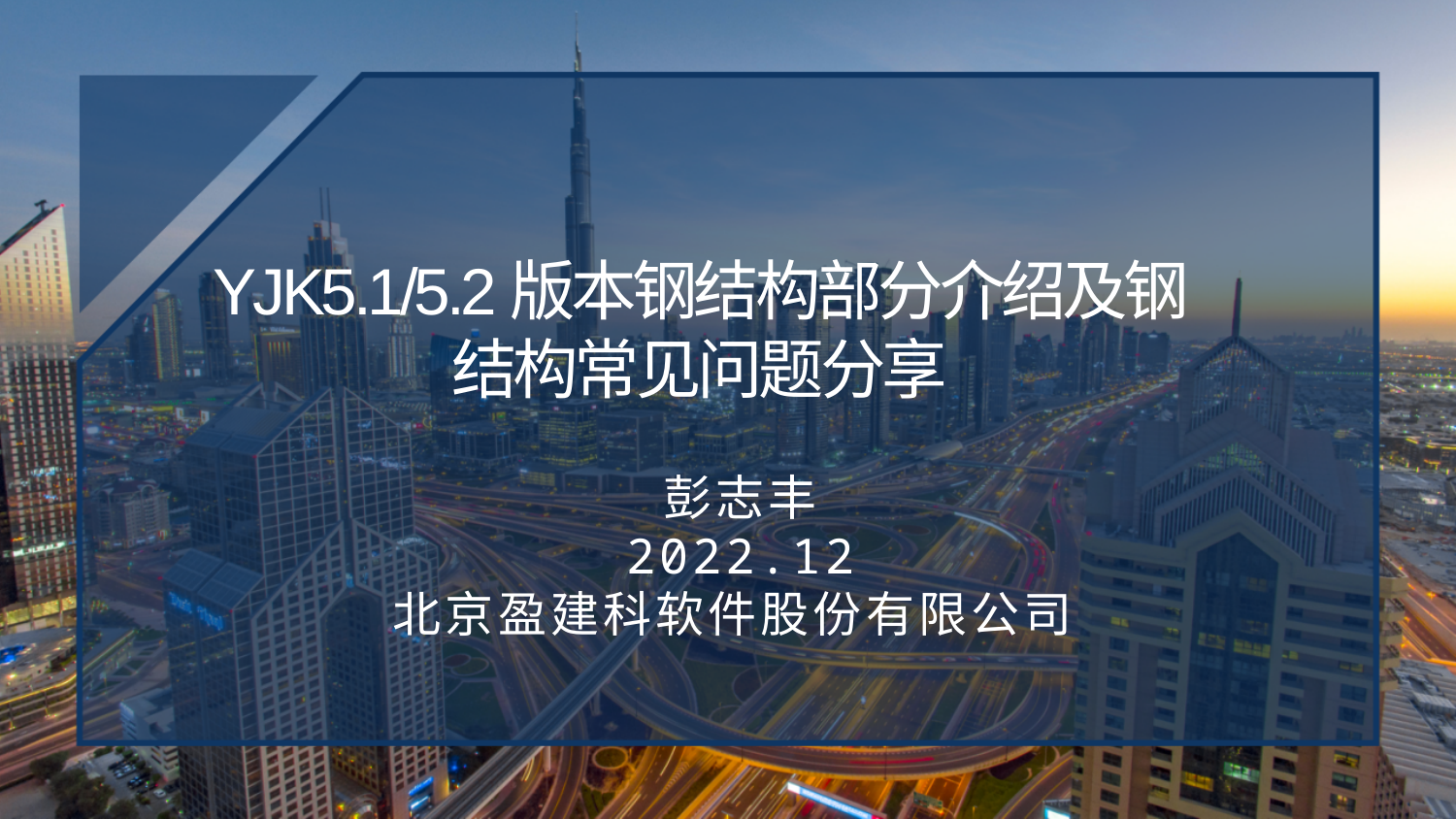

YJK5.1/5.2版本钢结构部分介绍及钢结构常见问题分享
彭志丰
2022.12
北京盈建科软件股份有限公司

1